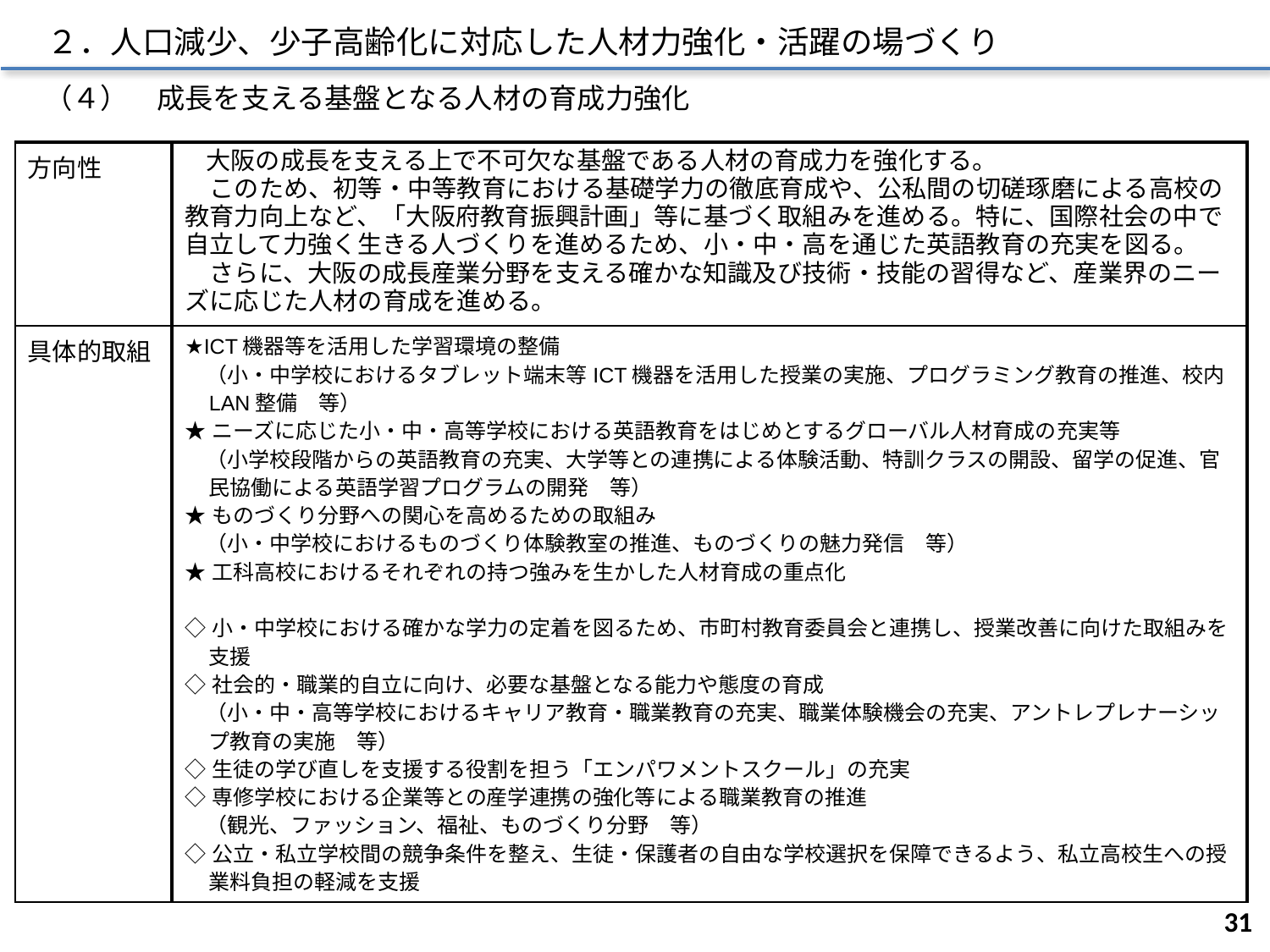

２．人口減少、少子高齢化に対応した人材力強化・活躍の場づくり
（４）　成長を支える基盤となる人材の育成力強化
| 方向性 | 大阪の成長を支える上で不可欠な基盤である人材の育成力を強化する。 　このため、初等・中等教育における基礎学力の徹底育成や、公私間の切磋琢磨による高校の教育力向上など、「大阪府教育振興計画」等に基づく取組みを進める。特に、国際社会の中で自立して力強く生きる人づくりを進めるため、小・中・高を通じた英語教育の充実を図る。 　さらに、大阪の成長産業分野を支える確かな知識及び技術・技能の習得など、産業界のニーズに応じた人材の育成を進める。 |
| --- | --- |
| 具体的取組 | ★ICT機器等を活用した学習環境の整備 　（小・中学校におけるタブレット端末等ICT機器を活用した授業の実施、プログラミング教育の推進、校内LAN整備　等） ★ニーズに応じた小・中・高等学校における英語教育をはじめとするグローバル人材育成の充実等 　（小学校段階からの英語教育の充実、大学等との連携による体験活動、特訓クラスの開設、留学の促進、官民協働による英語学習プログラムの開発　等） ★ものづくり分野への関心を高めるための取組み 　（小・中学校におけるものづくり体験教室の推進、ものづくりの魅力発信　等） ★工科高校におけるそれぞれの持つ強みを生かした人材育成の重点化 ◇小・中学校における確かな学力の定着を図るため、市町村教育委員会と連携し、授業改善に向けた取組みを支援 ◇社会的・職業的自立に向け、必要な基盤となる能力や態度の育成 　（小・中・高等学校におけるキャリア教育・職業教育の充実、職業体験機会の充実、アントレプレナーシップ教育の実施　等） ◇生徒の学び直しを支援する役割を担う「エンパワメントスクール」の充実 ◇専修学校における企業等との産学連携の強化等による職業教育の推進 　（観光、ファッション、福祉、ものづくり分野　等） ◇公立・私立学校間の競争条件を整え、生徒・保護者の自由な学校選択を保障できるよう、私立高校生への授業料負担の軽減を支援 |
31